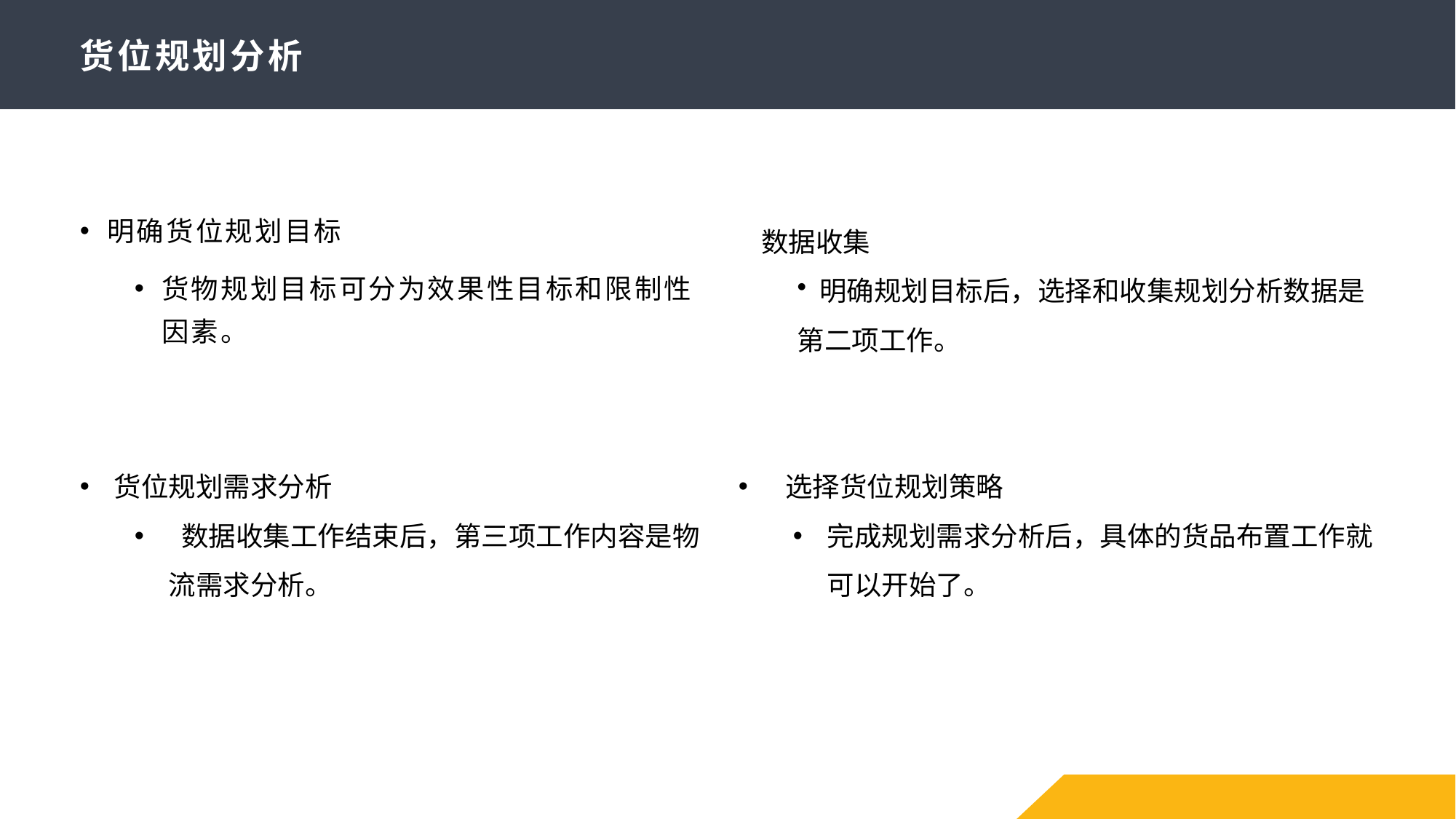

# 货位规划分析
明确货位规划目标
货物规划目标可分为效果性目标和限制性因素。

  数据收集
 明确规划目标后，选择和收集规划分析数据是第二项工作。

货位规划需求分析
 数据收集工作结束后，第三项工作内容是物流需求分析。

 选择货位规划策略
完成规划需求分析后，具体的货品布置工作就可以开始了。